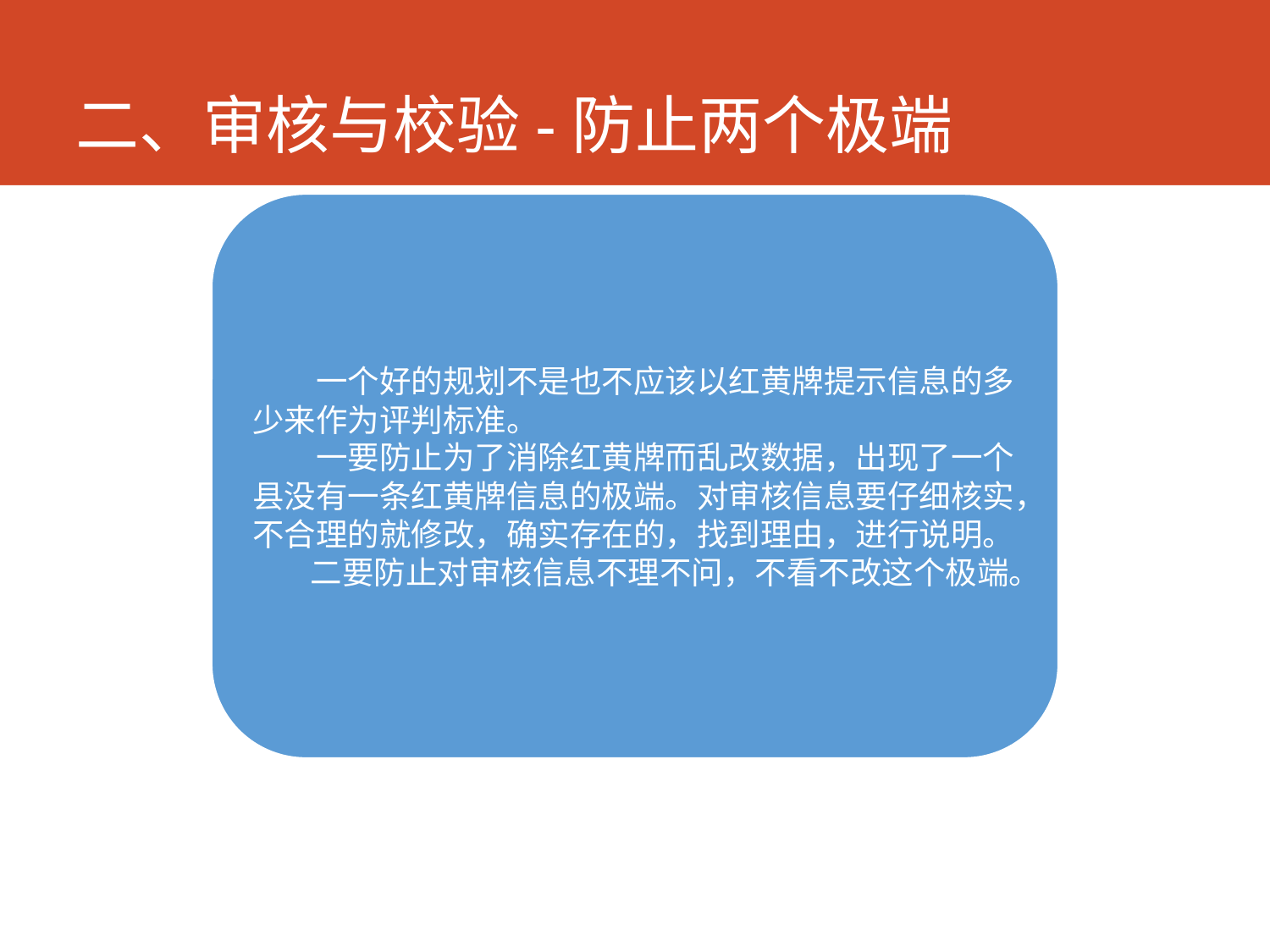

# 二、审核与校验-防止两个极端
　　一个好的规划不是也不应该以红黄牌提示信息的多少来作为评判标准。
　　一要防止为了消除红黄牌而乱改数据，出现了一个县没有一条红黄牌信息的极端。对审核信息要仔细核实，不合理的就修改，确实存在的，找到理由，进行说明。
       二要防止对审核信息不理不问，不看不改这个极端。